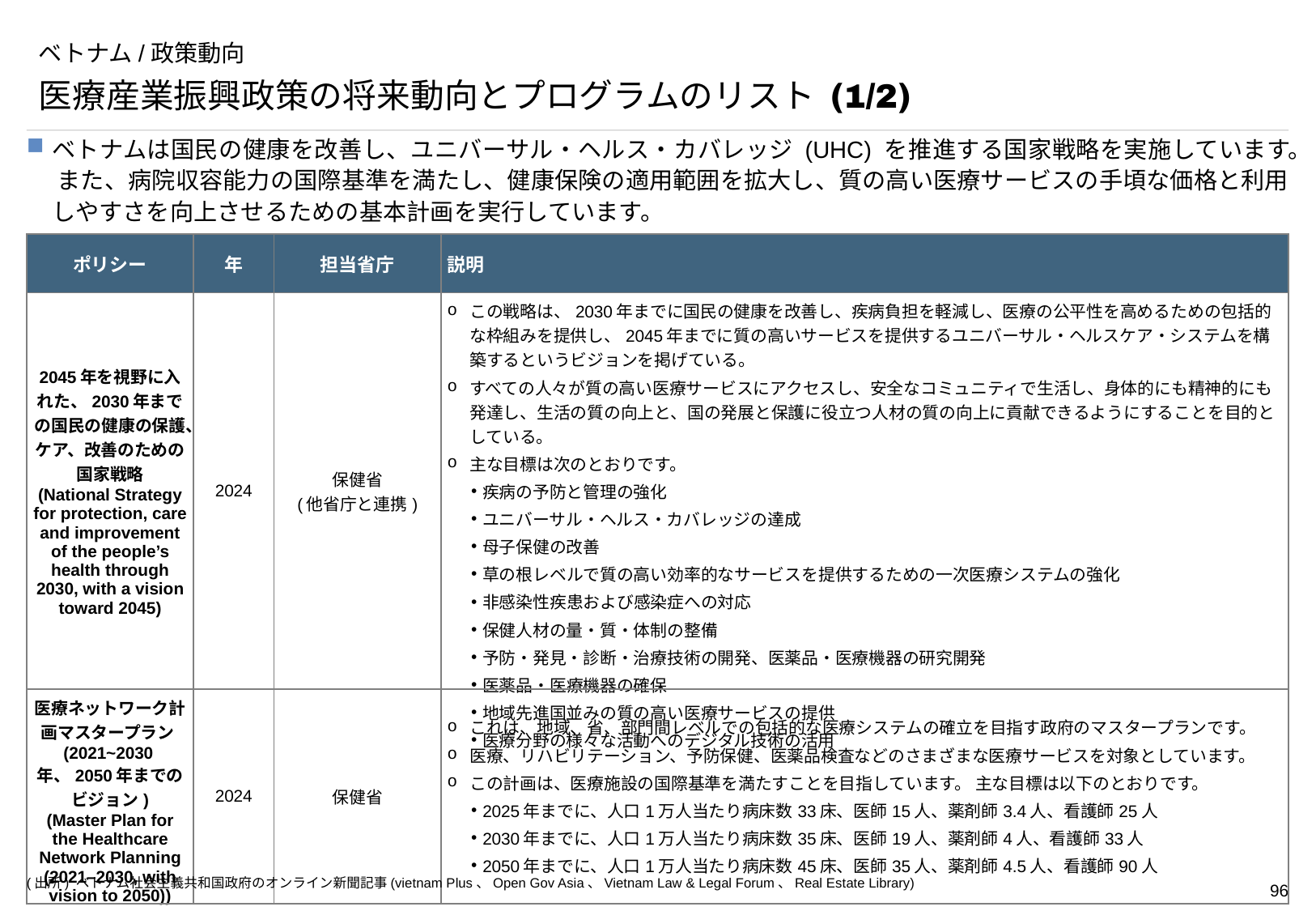

# ベトナム/政策動向
医療産業振興政策の将来動向とプログラムのリスト (1/2)
ベトナムは国民の健康を改善し、ユニバーサル・ヘルス・カバレッジ (UHC) を推進する国家戦略を実施しています。 また、病院収容能力の国際基準を満たし、健康保険の適用範囲を拡大し、質の高い医療サービスの手頃な価格と利用しやすさを向上させるための基本計画を実行しています。
| ポリシー | 年 | 担当省庁 | 説明 |
| --- | --- | --- | --- |
| 2045年を視野に入れた、2030年までの国民の健康の保護、ケア、改善のための国家戦略 (National Strategy for protection, care and improvement of the people’s health through 2030, with a vision toward 2045) | 2024 | 保健省 (他省庁と連携) | この戦略は、2030年までに国民の健康を改善し、疾病負担を軽減し、医療の公平性を高めるための包括的な枠組みを提供し、2045年までに質の高いサービスを提供するユニバーサル・ヘルスケア・システムを構築するというビジョンを掲げている。 すべての人々が質の高い医療サービスにアクセスし、安全なコミュニティで生活し、身体的にも精神的にも発達し、生活の質の向上と、国の発展と保護に役立つ人材の質の向上に貢献できるようにすることを目的としている。 主な目標は次のとおりです。 疾病の予防と管理の強化 ユニバーサル・ヘルス・カバレッジの達成 母子保健の改善 草の根レベルで質の高い効率的なサービスを提供するための一次医療システムの強化 非感染性疾患および感染症への対応 保健人材の量・質・体制の整備 予防・発見・診断・治療技術の開発、医薬品・医療機器の研究開発 医薬品・医療機器の確保 地域先進国並みの質の高い医療サービスの提供 医療分野の様々な活動へのデジタル技術の活用 |
| 医療ネットワーク計画マスタープラン(2021~2030年、2050年までのビジョン) (Master Plan for the Healthcare Network Planning (2021–2030, with vision to 2050)) | 2024 | 保健省 | これは、地域、省、部門間レベルでの包括的な医療システムの確立を目指す政府のマスタープランです。 医療、リハビリテーション、予防保健、医薬品検査などのさまざまな医療サービスを対象としています。 この計画は、医療施設の国際基準を満たすことを目指しています。 主な目標は以下のとおりです。 2025年までに、人口1万人当たり病床数33床、医師15人、薬剤師3.4人、看護師25人 2030年までに、人口1万人当たり病床数35床、医師19人、薬剤師4人、看護師33人 2050年までに、人口1万人当たり病床数45床、医師35人、薬剤師4.5人、看護師90人 |
(出所) ベトナム社会主義共和国政府のオンライン新聞記事(vietnam Plus、Open Gov Asia、Vietnam Law & Legal Forum、Real Estate Library)